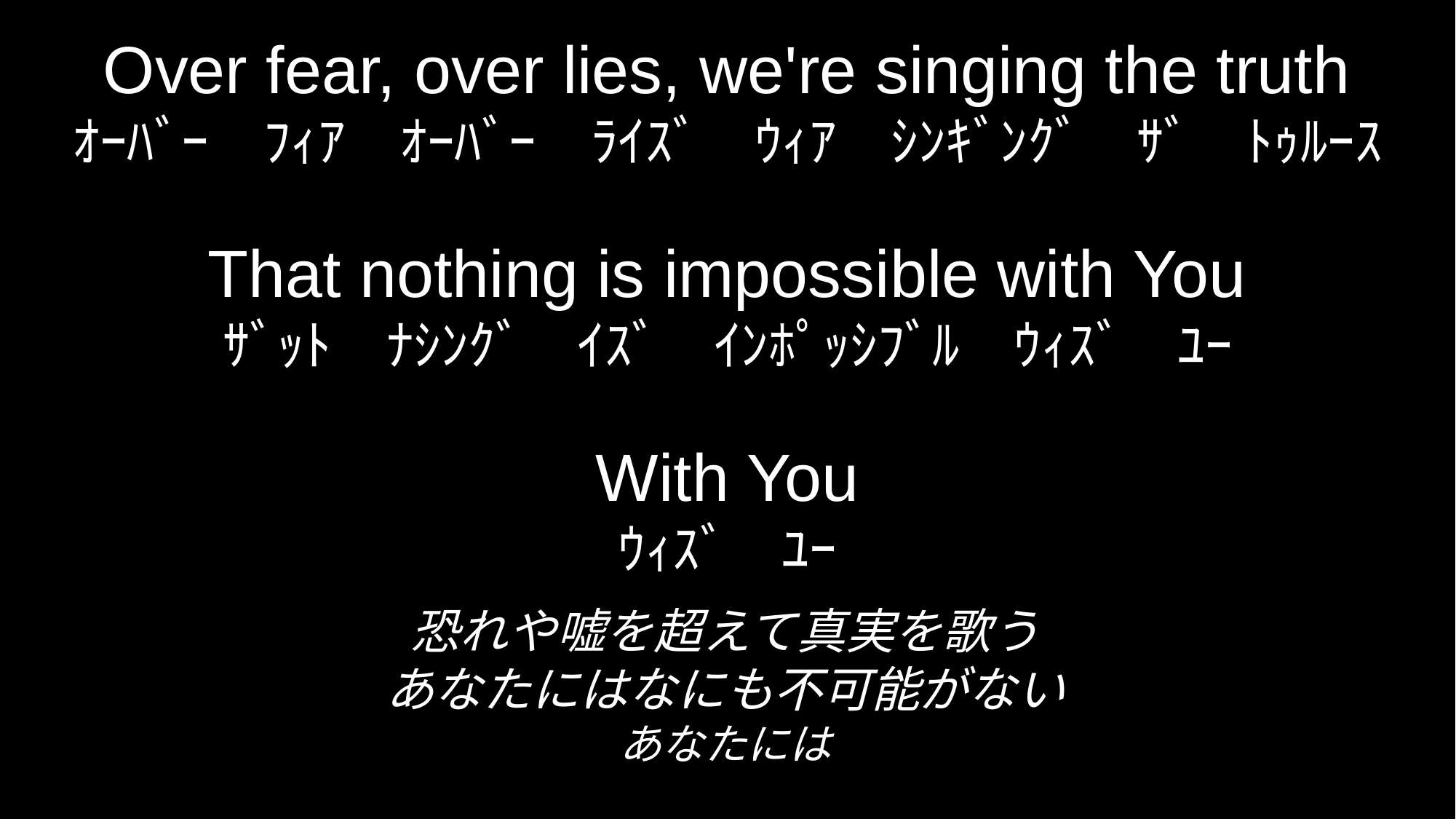

Over fear, over lies, we're singing the truth
ｵｰﾊﾞｰ　ﾌｨｱ　ｵｰﾊﾞｰ　ﾗｲｽﾞ　ｳｨｱ　ｼﾝｷﾞﾝｸﾞ　ｻﾞ　ﾄｩﾙｰｽ

That nothing is impossible with You
ｻﾞｯﾄ　ﾅｼﾝｸﾞ　ｲｽﾞ　ｲﾝﾎﾟｯｼﾌﾞﾙ　ｳｨｽﾞ　ﾕｰ

With You
ｳｨｽﾞ　ﾕｰ
恐れや嘘を超えて真実を歌う
あなたにはなにも不可能がない
あなたには